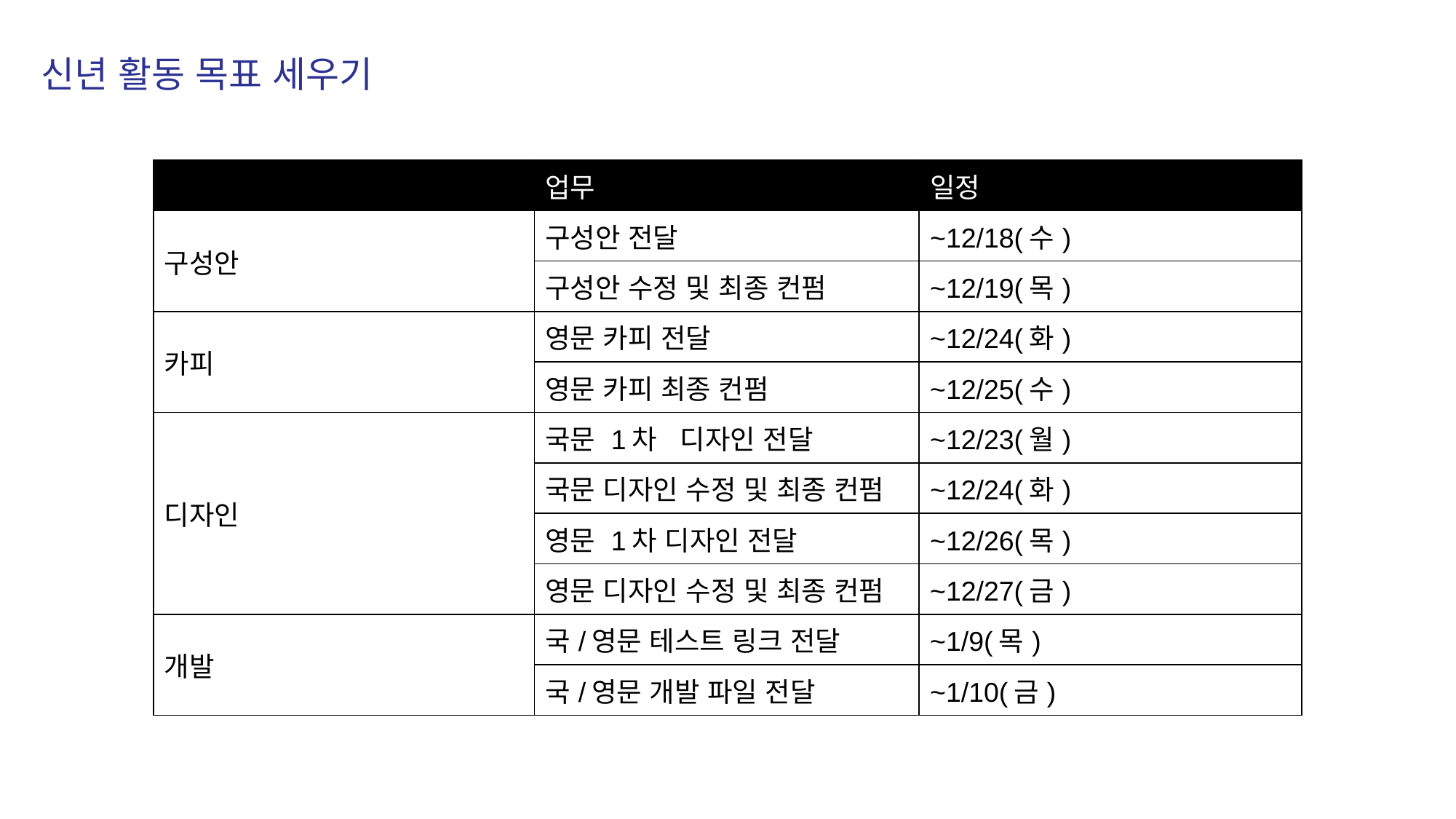

신년 활동 목표 세우기
|  | 업무 | 일정 |
| --- | --- | --- |
| 구성안 | 구성안 전달 | ~12/18(수) |
|  | 구성안 수정 및 최종 컨펌 | ~12/19(목) |
| 카피 | 영문 카피 전달 | ~12/24(화) |
|  | 영문 카피 최종 컨펌 | ~12/25(수) |
| 디자인 | 국문 1차   디자인 전달 | ~12/23(월) |
|  | 국문 디자인 수정 및 최종 컨펌 | ~12/24(화) |
|  | 영문 1차 디자인 전달 | ~12/26(목) |
|  | 영문 디자인 수정 및 최종 컨펌 | ~12/27(금) |
| 개발 | 국/영문 테스트 링크 전달 | ~1/9(목) |
|  | 국/영문 개발 파일 전달 | ~1/10(금) |